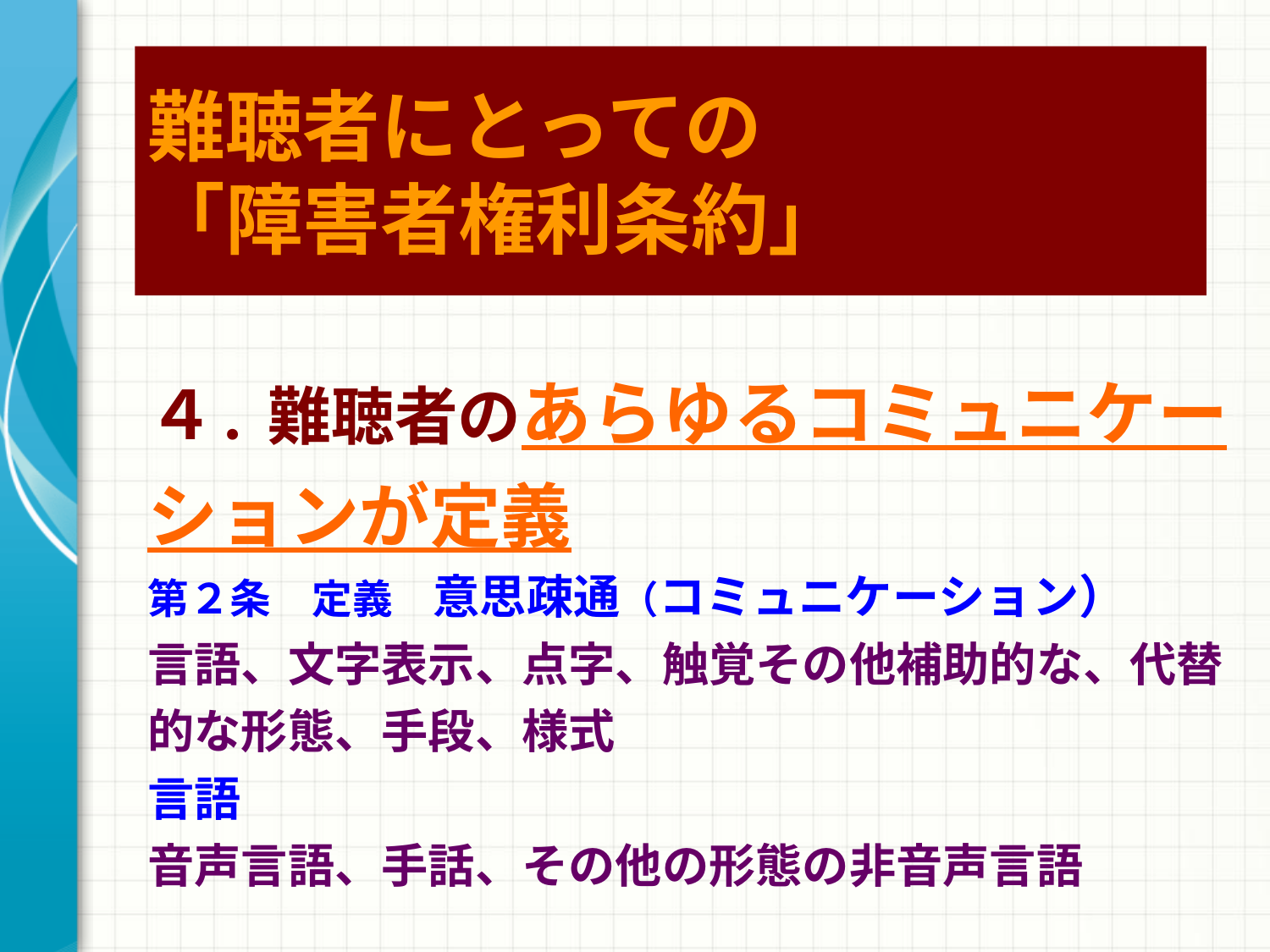

# 難聴者にとっての 「障害者権利条約」
４. 難聴者のあらゆるコミュニケーションが定義
第２条　定義　意思疎通（コミュニケーション）
言語、文字表示、点字、触覚その他補助的な、代替的な形態、手段、様式
言語
音声言語、手話、その他の形態の非音声言語